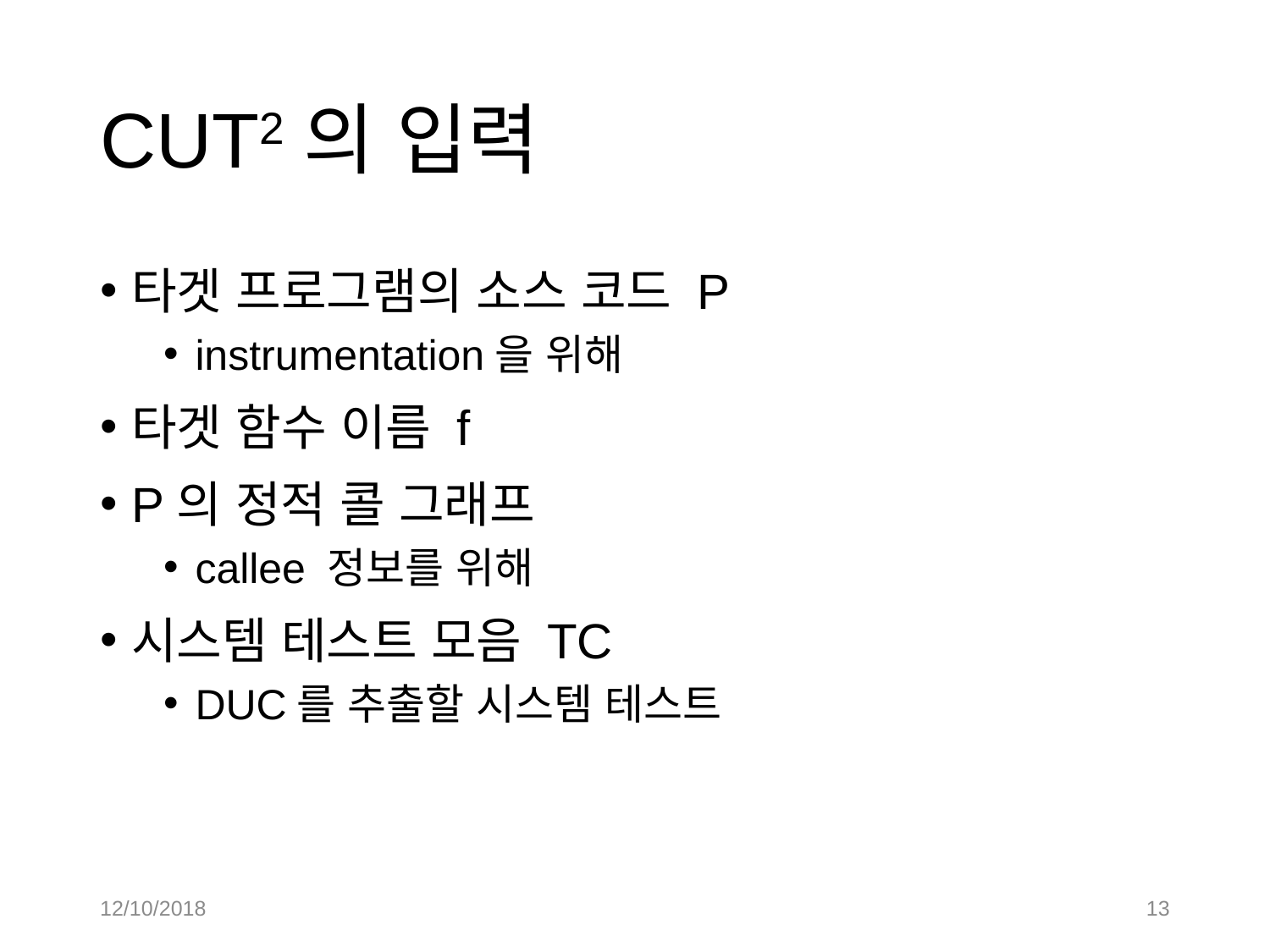

# CUT2의 입력
타겟 프로그램의 소스 코드 P
instrumentation을 위해
타겟 함수 이름 f
P의 정적 콜 그래프
callee 정보를 위해
시스템 테스트 모음 TC
DUC를 추출할 시스템 테스트
12/10/2018
13